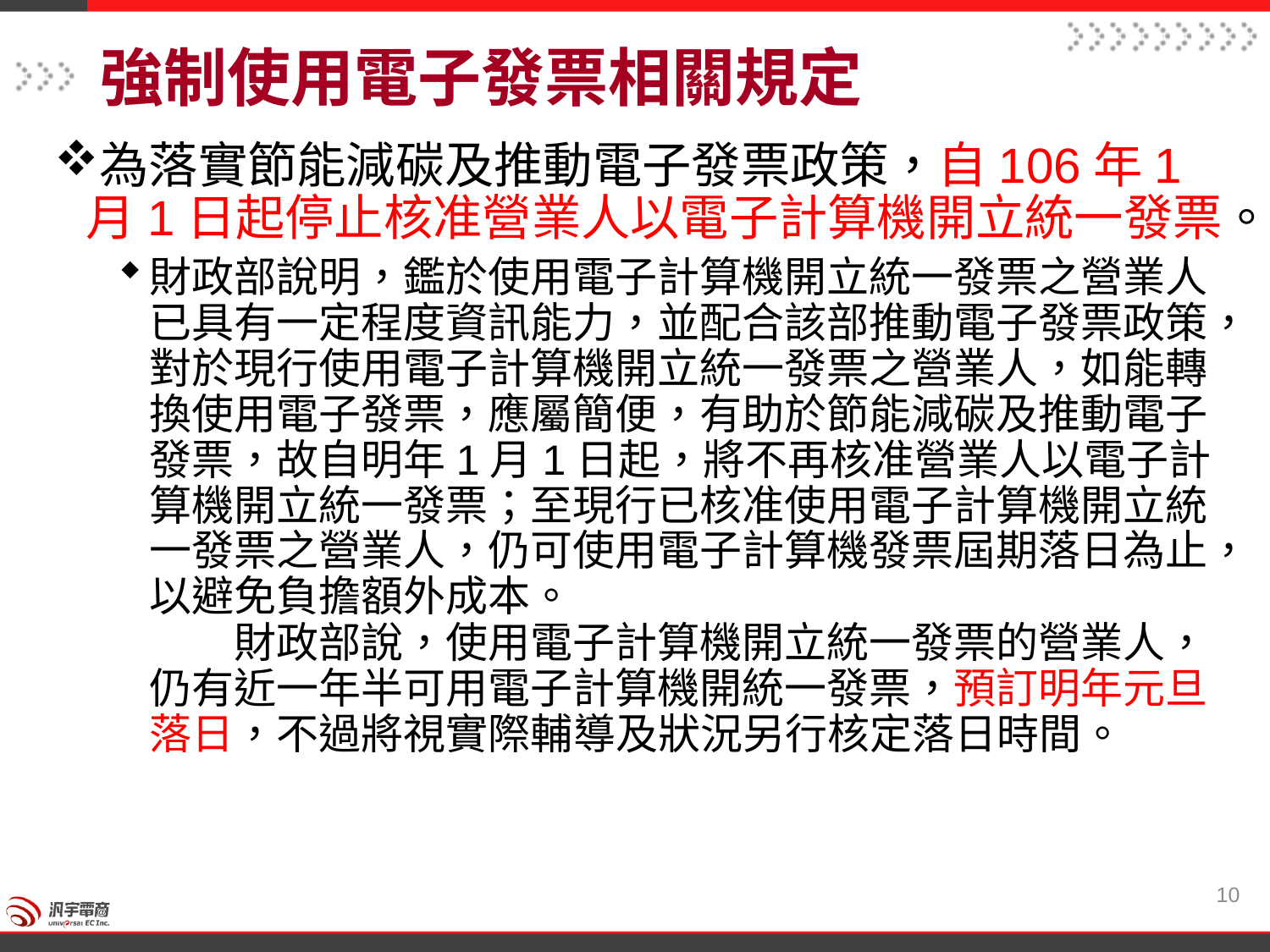

# 強制使用電子發票相關規定
為落實節能減碳及推動電子發票政策，自106年1月1日起停止核准營業人以電子計算機開立統一發票。
財政部說明，鑑於使用電子計算機開立統一發票之營業人已具有一定程度資訊能力，並配合該部推動電子發票政策，對於現行使用電子計算機開立統一發票之營業人，如能轉換使用電子發票，應屬簡便，有助於節能減碳及推動電子發票，故自明年1月1日起，將不再核准營業人以電子計算機開立統一發票；至現行已核准使用電子計算機開立統一發票之營業人，仍可使用電子計算機發票屆期落日為止，以避免負擔額外成本。
　　財政部說，使用電子計算機開立統一發票的營業人，仍有近一年半可用電子計算機開統一發票，預訂明年元旦落日，不過將視實際輔導及狀況另行核定落日時間。
10